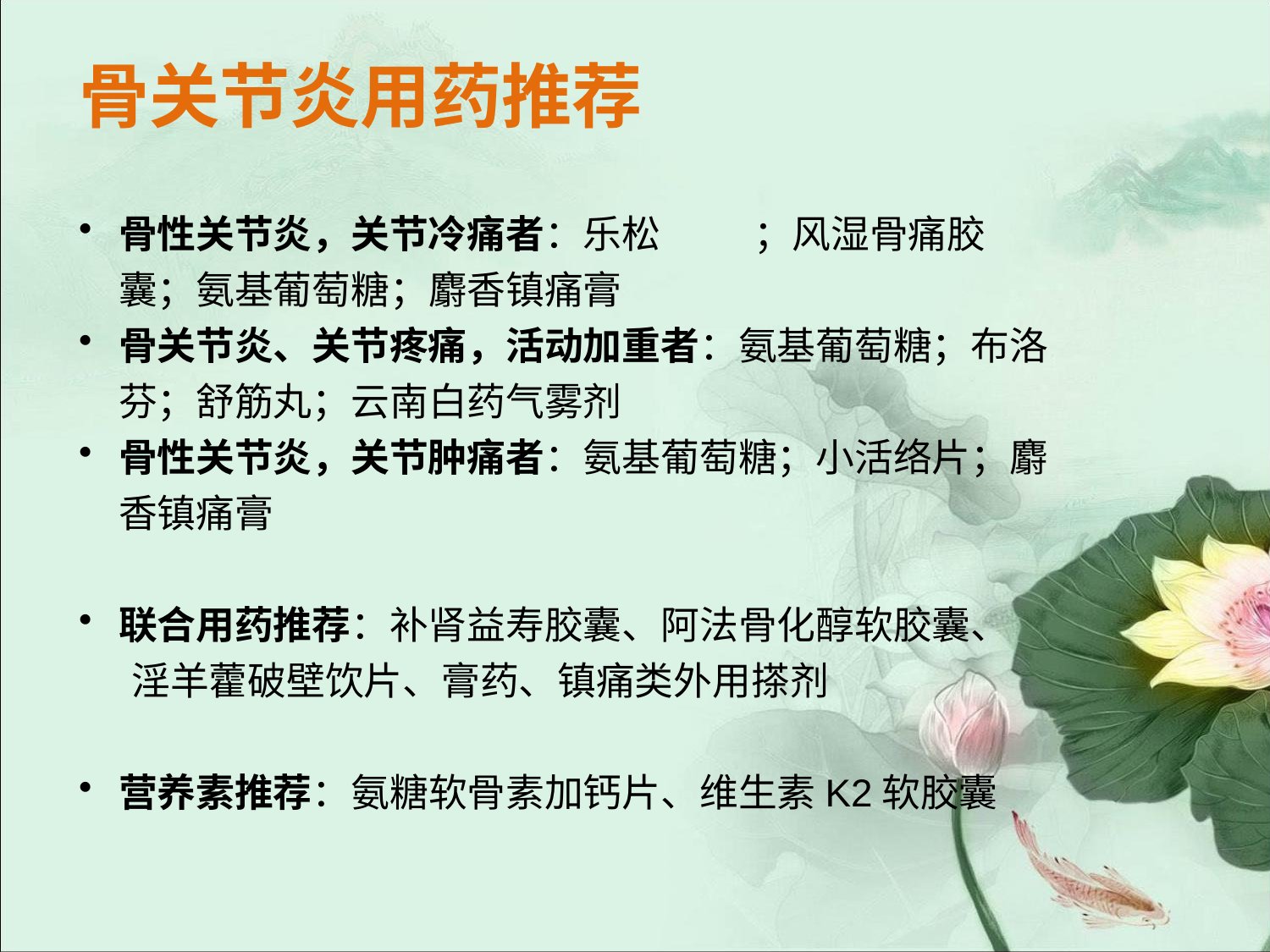

骨关节炎用药推荐
#
骨性关节炎，关节冷痛者：乐松	；风湿骨痛胶囊；氨基葡萄糖；麝香镇痛膏
骨关节炎、关节疼痛，活动加重者：氨基葡萄糖；布洛芬；舒筋丸；云南白药气雾剂
骨性关节炎，关节肿痛者：氨基葡萄糖；小活络片；麝香镇痛膏

联合用药推荐：补肾益寿胶囊、阿法骨化醇软胶囊、
     淫羊藿破壁饮片、膏药、镇痛类外用搽剂

营养素推荐：氨糖软骨素加钙片、维生素K2软胶囊